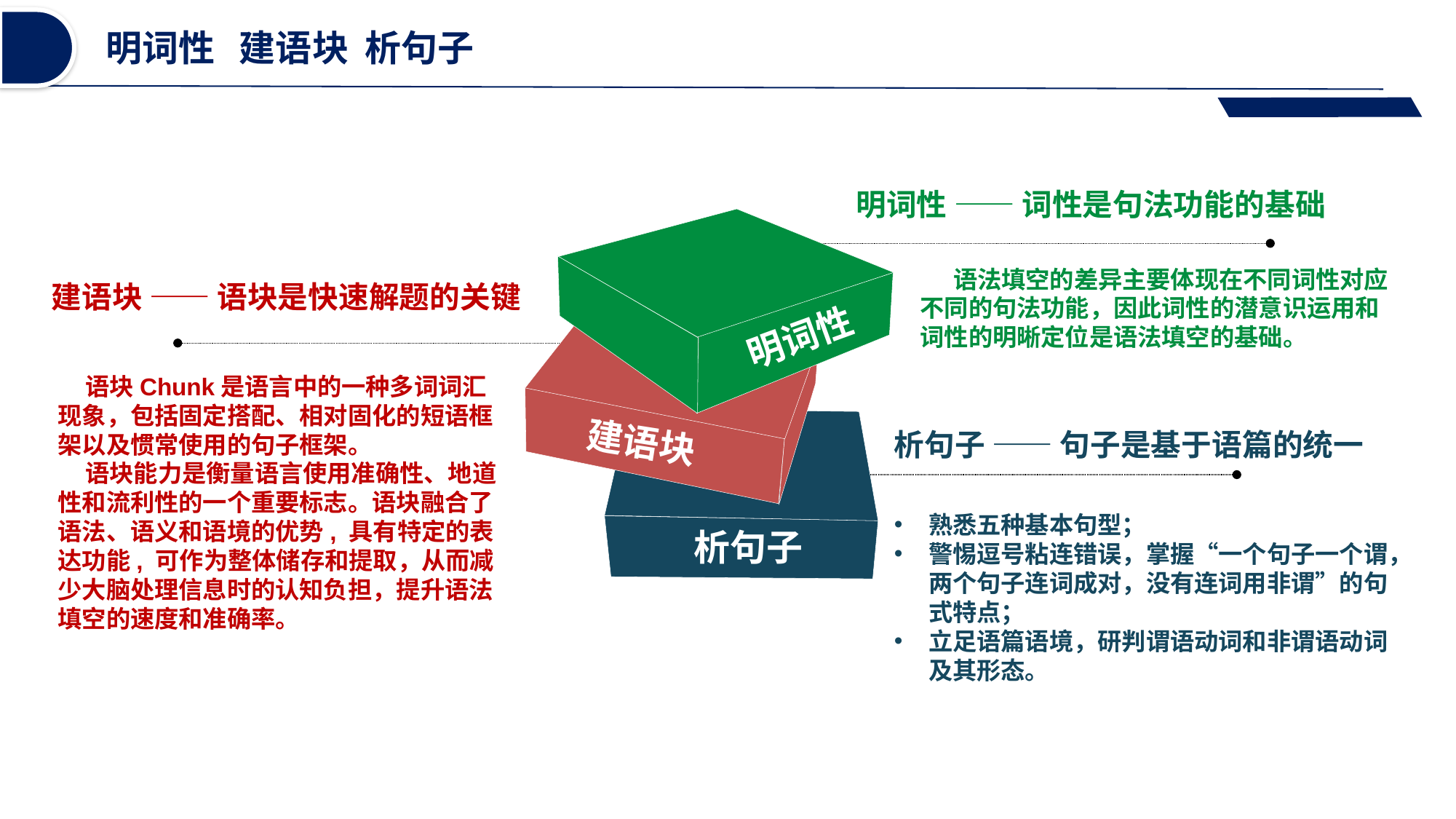

明词性   建语块  析句子

明词性 —— 词性是句法功能的基础

     语法填空的差异主要体现在不同词性对应不同的句法功能，因此词性的潜意识运用和词性的明晰定位是语法填空的基础。
建语块 —— 语块是快速解题的关键
明词性

    语块Chunk是语言中的一种多词词汇现象，包括固定搭配、相对固化的短语框架以及惯常使用的句子框架。
    语块能力是衡量语言使用准确性、地道性和流利性的一个重要标志。语块融合了语法、语义和语境的优势, 具有特定的表达功能, 可作为整体储存和提取，从而减少大脑处理信息时的认知负担，提升语法填空的速度和准确率。

建语块
析句子 —— 句子是基于语篇的统一
熟悉五种基本句型；
警惕逗号粘连错误，掌握“一个句子一个谓，两个句子连词成对，没有连词用非谓”的句式特点；
立足语篇语境，研判谓语动词和非谓语动词及其形态。
析句子